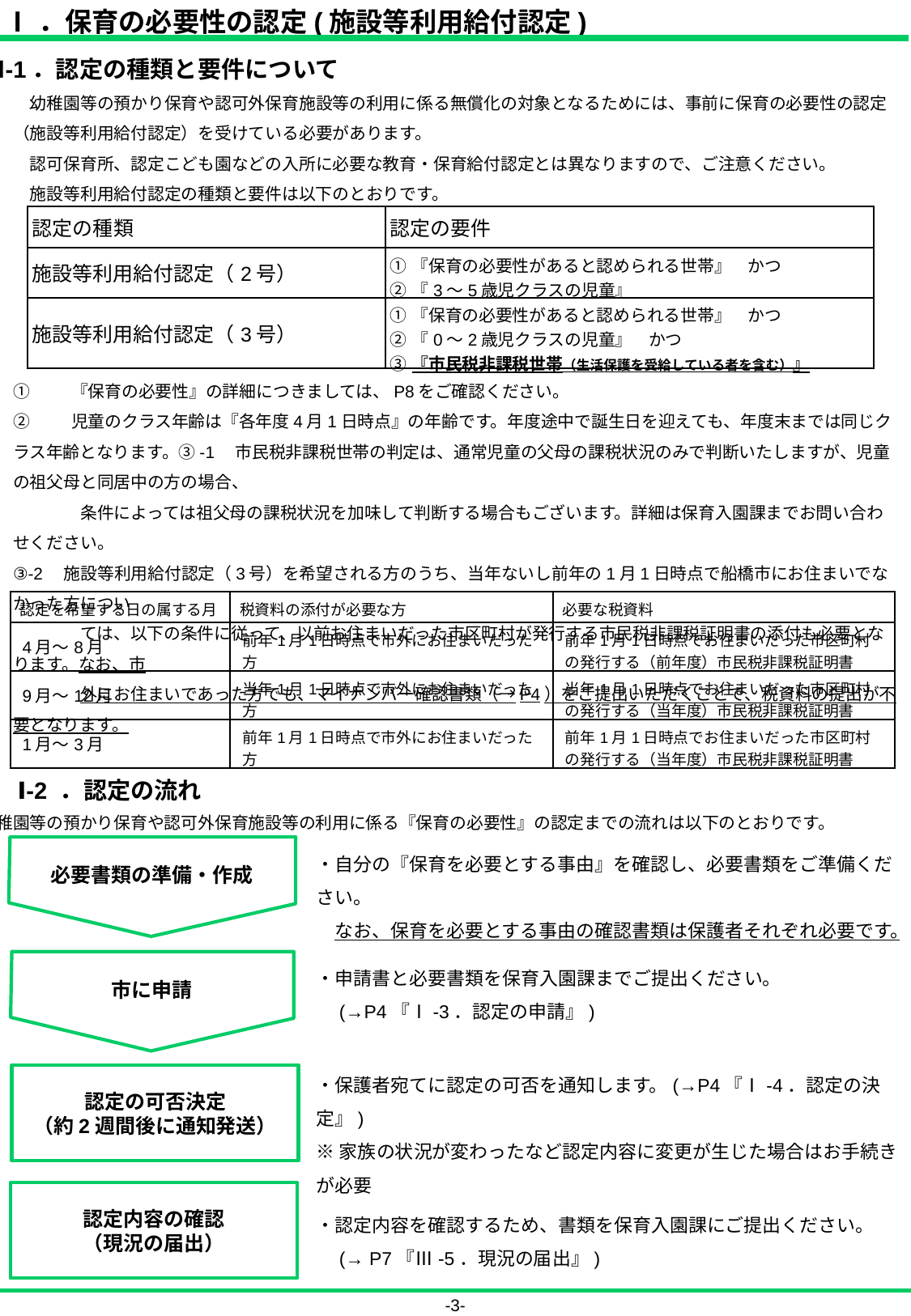

Ⅰ．保育の必要性の認定(施設等利用給付認定)
Ⅰ-1．認定の種類と要件について
　幼稚園等の預かり保育や認可外保育施設等の利用に係る無償化の対象となるためには、事前に保育の必要性の認定（施設等利用給付認定）を受けている必要があります。
　認可保育所、認定こども園などの入所に必要な教育・保育給付認定とは異なりますので、ご注意ください。
　施設等利用給付認定の種類と要件は以下のとおりです。
| 認定の種類 | 認定の要件 |
| --- | --- |
| 施設等利用給付認定（2号） | ①『保育の必要性があると認められる世帯』　かつ ②『3～5歳児クラスの児童』 |
| 施設等利用給付認定（3号） | ①『保育の必要性があると認められる世帯』　かつ ②『0～2歳児クラスの児童』　かつ ③『市民税非課税世帯（生活保護を受給している者を含む）』 |
①　　 『保育の必要性』の詳細につきましては、P8をご確認ください。
②　　 児童のクラス年齢は『各年度4月1日時点』の年齢です。年度途中で誕生日を迎えても、年度末までは同じクラス年齢となります。③-1　市民税非課税世帯の判定は、通常児童の父母の課税状況のみで判断いたしますが、児童の祖父母と同居中の方の場合、
　　　　条件によっては祖父母の課税状況を加味して判断する場合もございます。詳細は保育入園課までお問い合わせください。
③-2　施設等利用給付認定（3号）を希望される方のうち、当年ないし前年の1月1日時点で船橋市にお住まいでなかった方につい
　　　　ては、以下の条件に従って、以前お住まいだった市区町村が発行する市民税非課税証明書の添付も必要となります。なお、市
　　　　外にお住まいであった方でも、マイナンバー確認書類（→P4）をご提出いただくことで、税資料の提出が不要となります。
| 認定を希望する日の属する月 | 税資料の添付が必要な方 | 必要な税資料 |
| --- | --- | --- |
| 4月～8月 | 前年1月1日時点で市外にお住まいだった方 | 前年1月1日時点でお住まいだった市区町村の発行する（前年度）市民税非課税証明書 |
| 9月～12月 | 当年1月1日時点で市外にお住まいだった方 | 当年1月1日時点でお住まいだった市区町村の発行する（当年度）市民税非課税証明書 |
| 1月～3月 | 前年1月1日時点で市外にお住まいだった方 | 前年1月1日時点でお住まいだった市区町村の発行する（当年度）市民税非課税証明書 |
Ⅰ-2 ．認定の流れ
幼稚園等の預かり保育や認可外保育施設等の利用に係る『保育の必要性』の認定までの流れは以下のとおりです。
・自分の『保育を必要とする事由』を確認し、必要書類をご準備ください。
　なお、保育を必要とする事由の確認書類は保護者それぞれ必要です。
　(→P8表⑴及び表⑵)
必要書類の準備・作成

・申請書と必要書類を保育入園課までご提出ください。
　(→P4『Ⅰ-3．認定の申請』)
市に申請

・保護者宛てに認定の可否を通知します。(→P4『Ⅰ-4．認定の決定』)
※家族の状況が変わったなど認定内容に変更が生じた場合はお手続きが必要
　 です。(→ P5『Ⅰ-5．認定の届出事項の変更』)
認定の可否決定
（約2週間後に通知発送）
認定内容の確認
（現況の届出）
・認定内容を確認するため、書類を保育入園課にご提出ください。
　(→ P7『Ⅲ-5．現況の届出』)
-3-